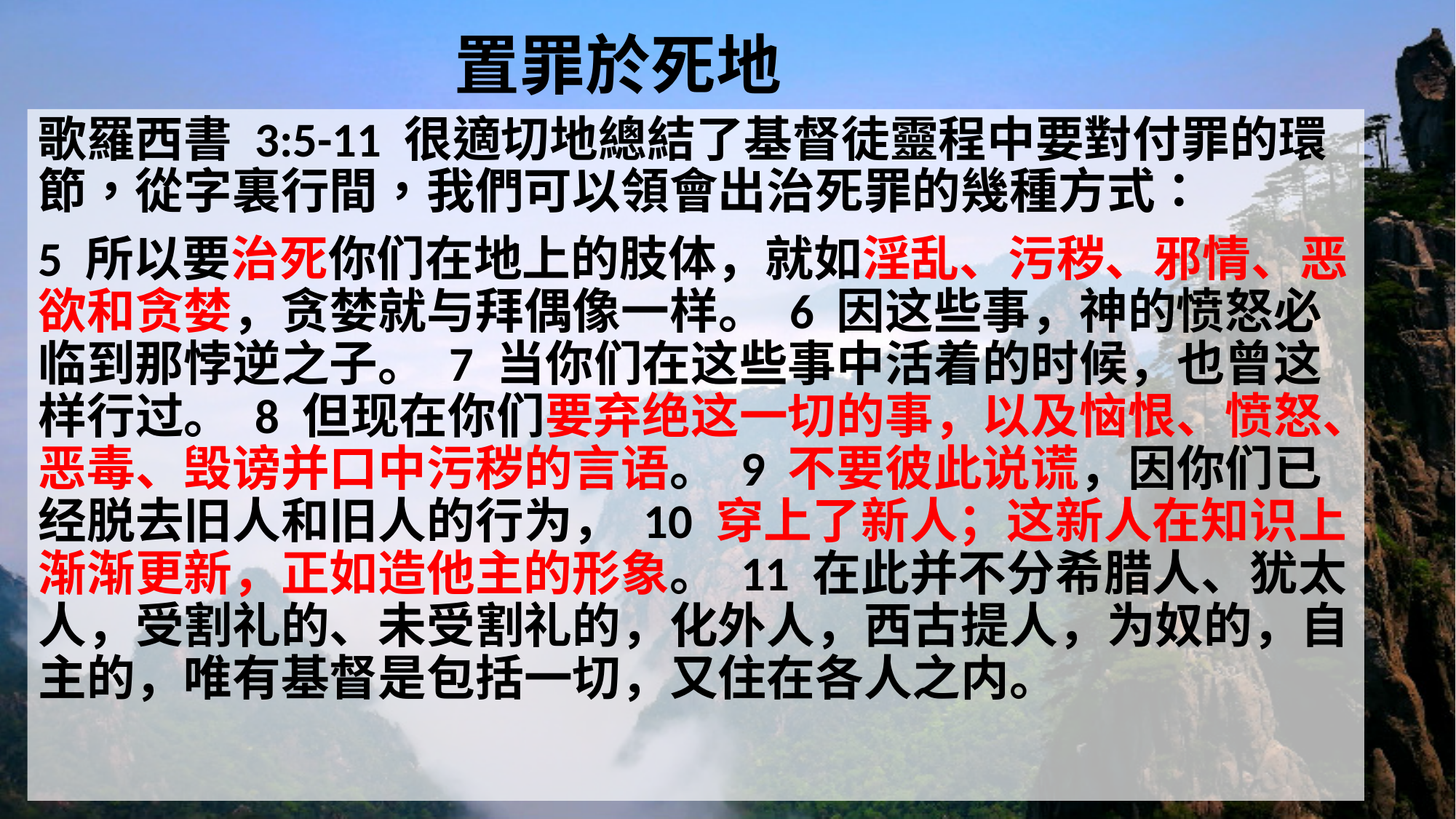

# 置罪於死地
歌羅西書 3:5-11 很適切地總結了基督徒靈程中要對付罪的環節，從字裏行間，我們可以領會出治死罪的幾種方式：
5 所以要治死你们在地上的肢体，就如淫乱、污秽、邪情、恶欲和贪婪，贪婪就与拜偶像一样。 6 因这些事，神的愤怒必临到那悖逆之子。 7 当你们在这些事中活着的时候，也曾这样行过。 8 但现在你们要弃绝这一切的事，以及恼恨、愤怒、恶毒、毁谤并口中污秽的言语。 9 不要彼此说谎，因你们已经脱去旧人和旧人的行为， 10 穿上了新人；这新人在知识上渐渐更新，正如造他主的形象。 11 在此并不分希腊人、犹太人，受割礼的、未受割礼的，化外人，西古提人，为奴的，自主的，唯有基督是包括一切，又住在各人之内。